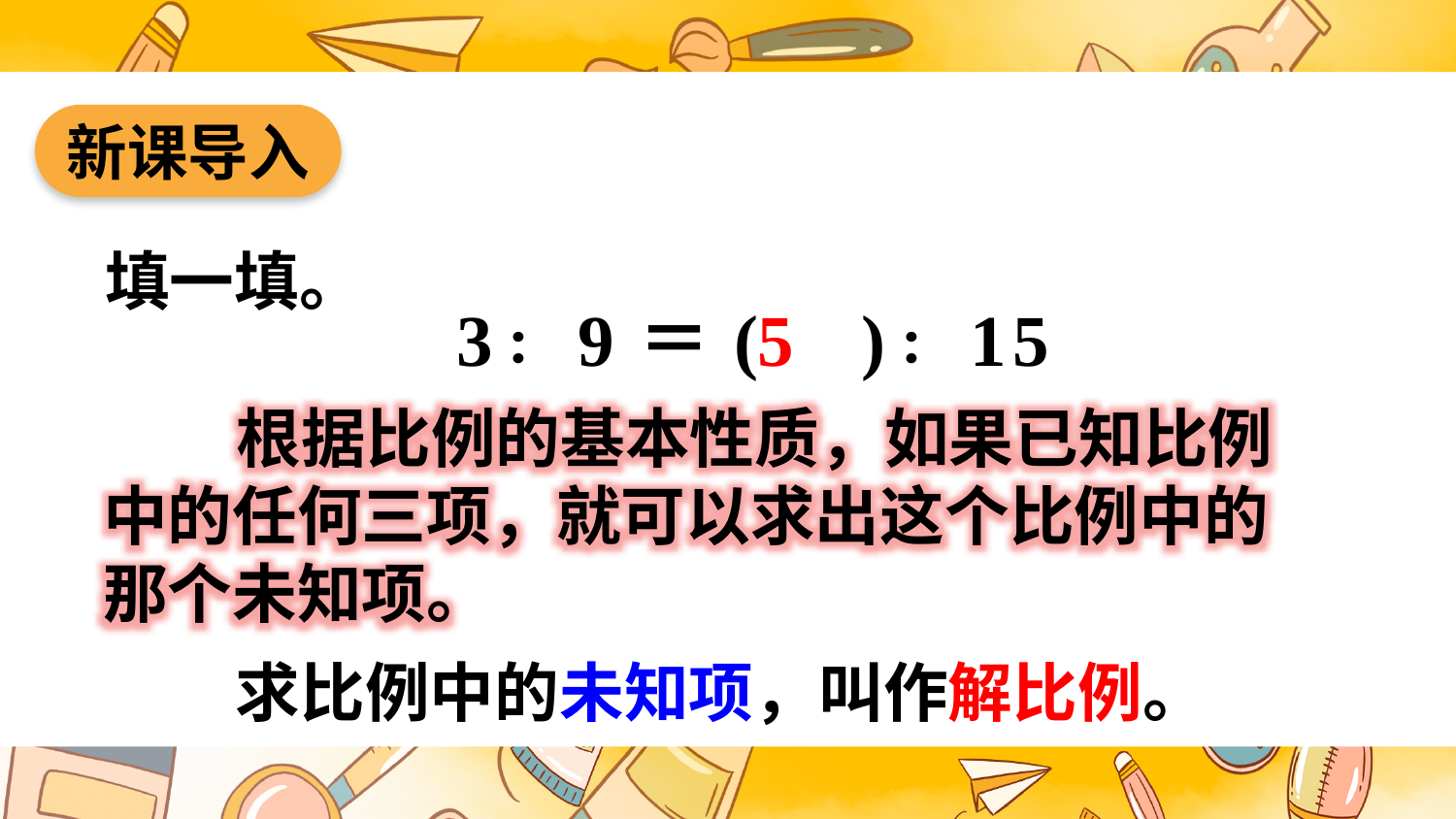

新课导入
填一填。
3∶9＝(    )∶15
5
        根据比例的基本性质，如果已知比例中的任何三项，就可以求出这个比例中的那个未知项。
求比例中的未知项，叫作解比例。